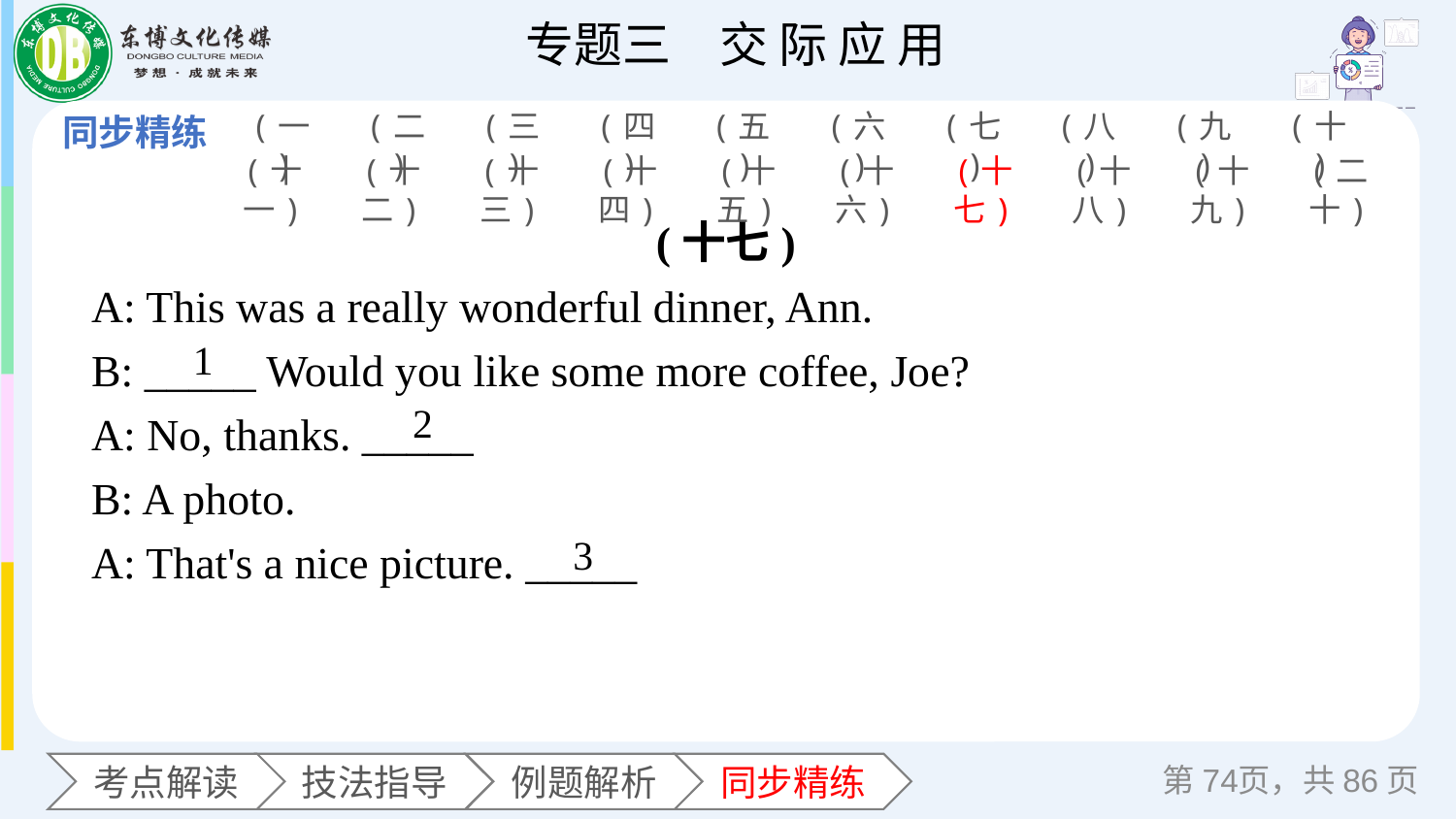

(一)
(二)
(三)
(四)
(五)
(六)
(七)
(八)
(九)
(十)
(十一)
(十二)
(十三)
(十四)
(十五)
(十六)
(十七)
(十八)
(十九)
(二十)
(十七)
A: This was a really wonderful dinner, Ann.
B: _____ Would you like some more coffee, Joe?
A: No, thanks. _____
B: A photo.
A: That's a nice picture. _____
1
2
3
第74页，共86页